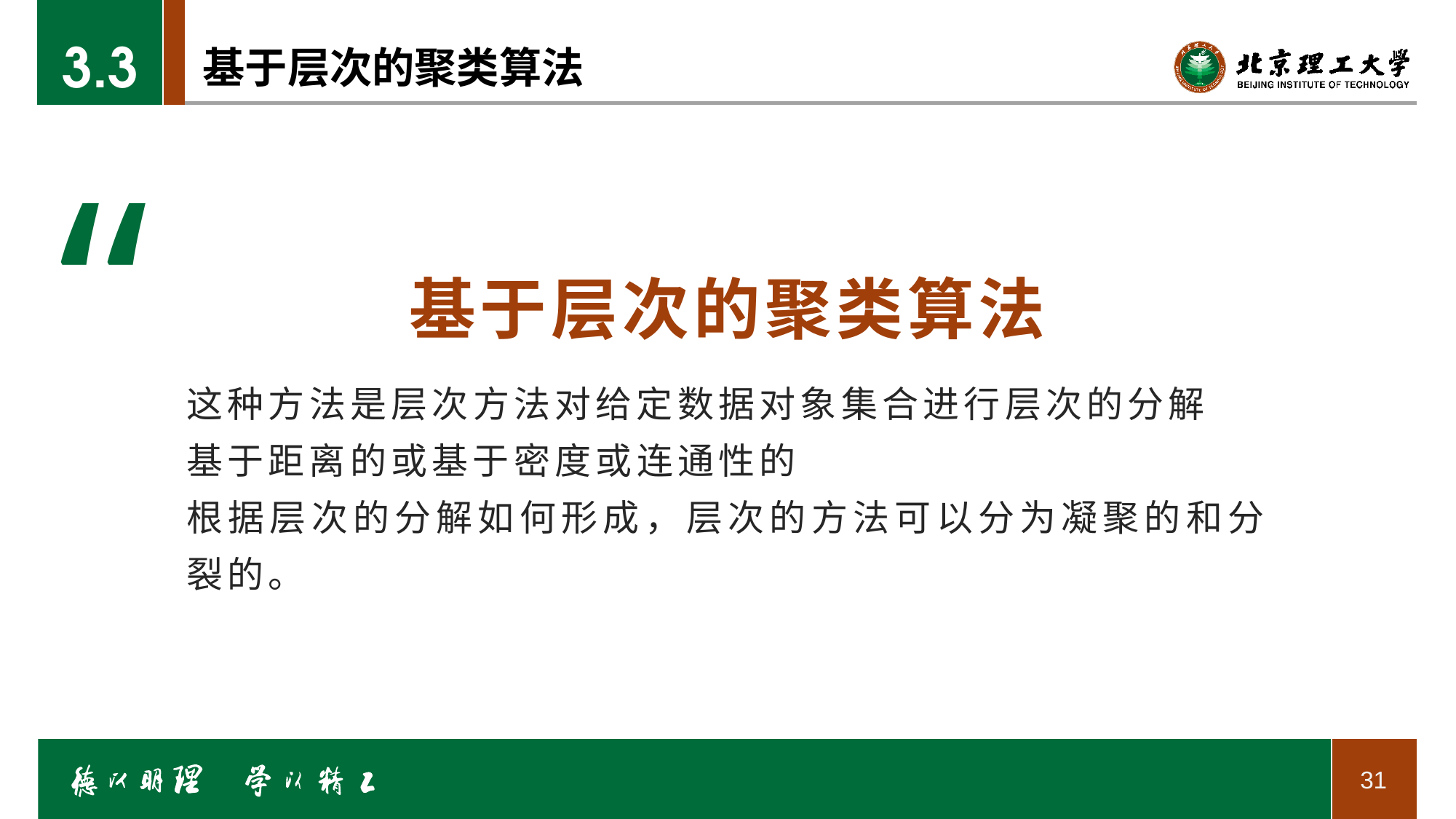

3.3
# 基于层次的聚类算法
“

基于层次的聚类算法
这种方法是层次方法对给定数据对象集合进行层次的分解
基于距离的或基于密度或连通性的
根据层次的分解如何形成，层次的方法可以分为凝聚的和分裂的。